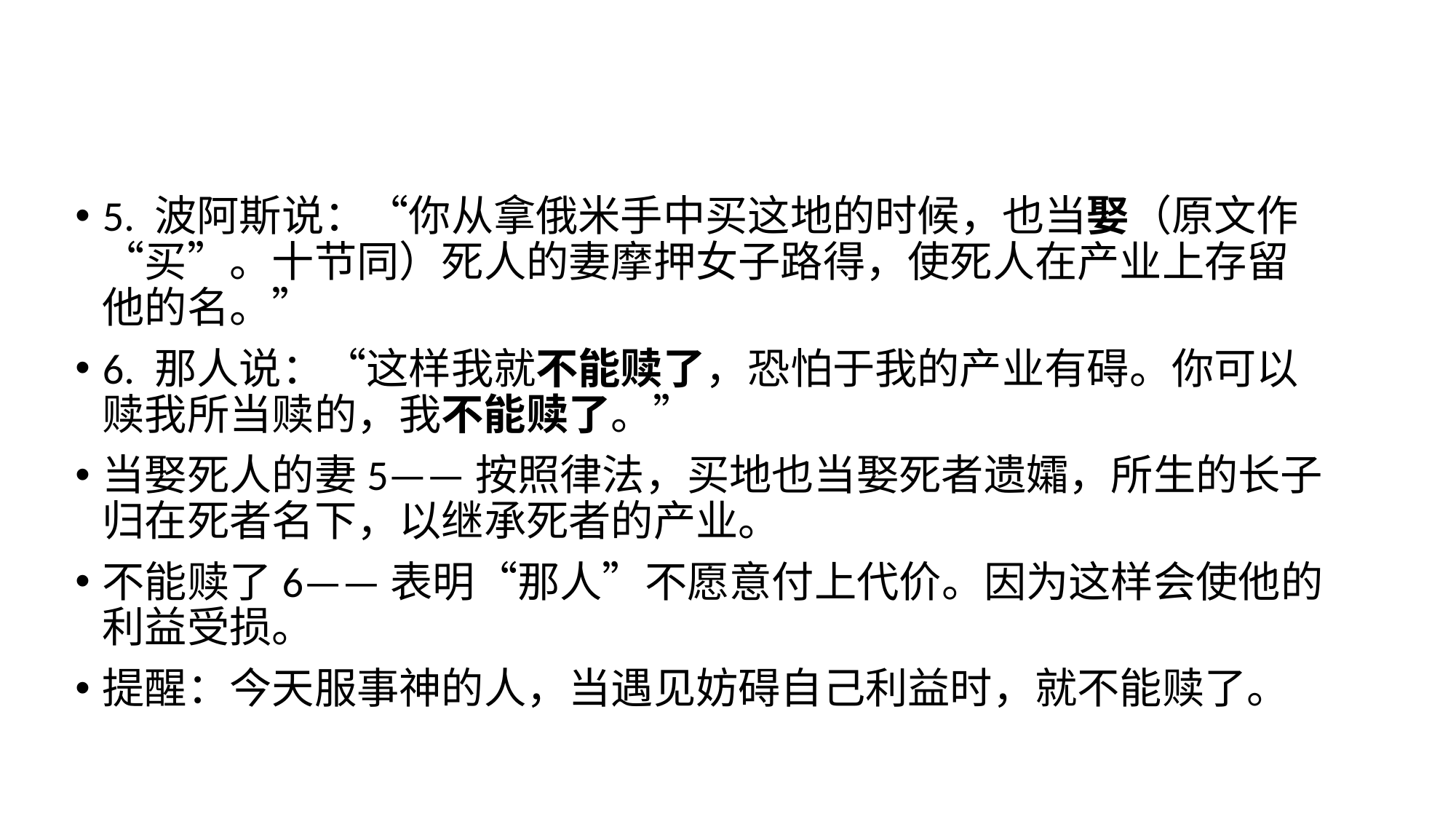

5. 波阿斯说：“你从拿俄米手中买这地的时候，也当娶（原文作“买”。十节同）死人的妻摩押女子路得，使死人在产业上存留他的名。”
6. 那人说：“这样我就不能赎了，恐怕于我的产业有碍。你可以赎我所当赎的，我不能赎了。”
当娶死人的妻5——按照律法，买地也当娶死者遗孀，所生的长子归在死者名下，以继承死者的产业。
不能赎了6——表明“那人”不愿意付上代价。因为这样会使他的利益受损。
提醒：今天服事神的人，当遇见妨碍自己利益时，就不能赎了。